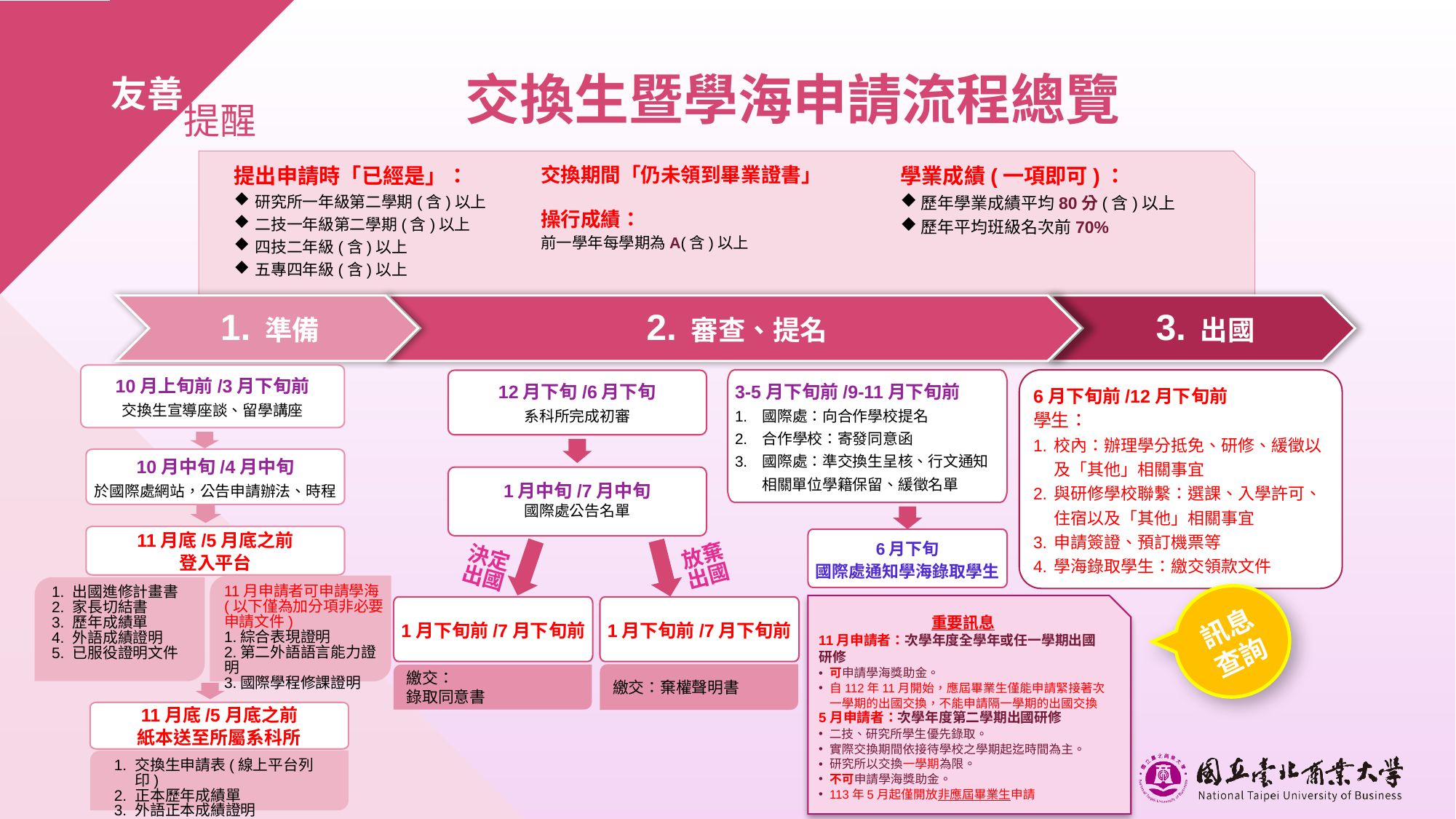

# 交換生暨學海申請流程總覽
友善
　　提醒

學業成績(一項即可)：
歷年學業成績平均80分(含)以上
歷年平均班級名次前70%

提出申請時「已經是」：
研究所一年級第二學期(含)以上
二技一年級第二學期(含)以上
四技二年級(含)以上
五專四年級(含)以上
交換期間「仍未領到畢業證書」

操行成績：
前一學年每學期為A(含)以上

1. 準備
2. 審查、提名
3. 出國
10月上旬前/3月下旬前
交換生宣導座談、留學講座

10月中旬/4月中旬
於國際處網站，公告申請辦法、時程
11月底/5月底之前
登入平台
3-5月下旬前/9-11月下旬前
國際處：向合作學校提名
合作學校：寄發同意函
國際處：準交換生呈核、行文通知相關單位學籍保留、緩徵名單

6月下旬前/12月下旬前
學生：
校內：辦理學分抵免、研修、緩徵以及「其他」相關事宜
與研修學校聯繫：選課、入學許可、住宿以及「其他」相關事宜
申請簽證、預訂機票等
學海錄取學生：繳交領款文件
12月下旬/6月下旬
系科所完成初審

1月中旬/7月中旬
國際處公告名單

6月下旬
國際處通知學海錄取學生

放棄
出國
決定
出國

11月申請者可申請學海
(以下僅為加分項非必要申請文件)
1.綜合表現證明
2.第二外語語言能力證明
3.國際學程修課證明

出國進修計畫書
家長切結書
歷年成績單
外語成績證明
已服役證明文件

訊息
查詢

重要訊息
11月申請者：次學年度全學年或任一學期出國研修
可申請學海獎助金。
自112年11月開始，應屆畢業生僅能申請緊接著次一學期的出國交換，不能申請隔一學期的出國交換
5月申請者：次學年度第二學期出國研修
二技、研究所學生優先錄取。
實際交換期間依接待學校之學期起迄時間為主。
研究所以交換一學期為限。
不可申請學海獎助金。
113年5月起僅開放非應屆畢業生申請

1月下旬前/7月下旬前
1月下旬前/7月下旬前
繳交：棄權聲明書
繳交：
錄取同意書

11月底/5月底之前
紙本送至所屬系科所

交換生申請表(線上平台列印)
正本歷年成績單
外語正本成績證明